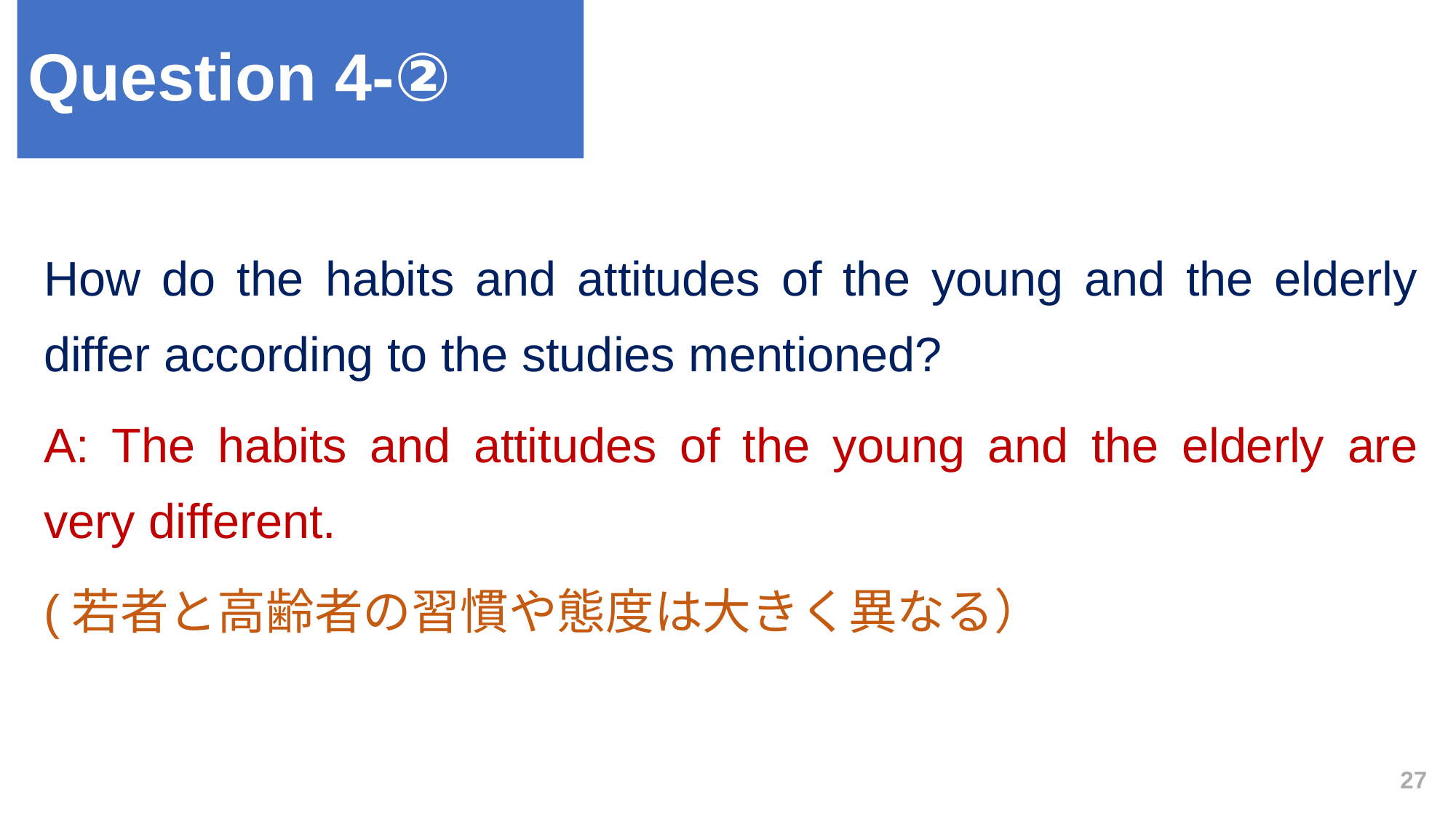

Question 4-②
How do the habits and attitudes of the young and the elderly differ according to the studies mentioned?
A: The habits and attitudes of the young and the elderly are very different.
(若者と高齢者の習慣や態度は大きく異なる）